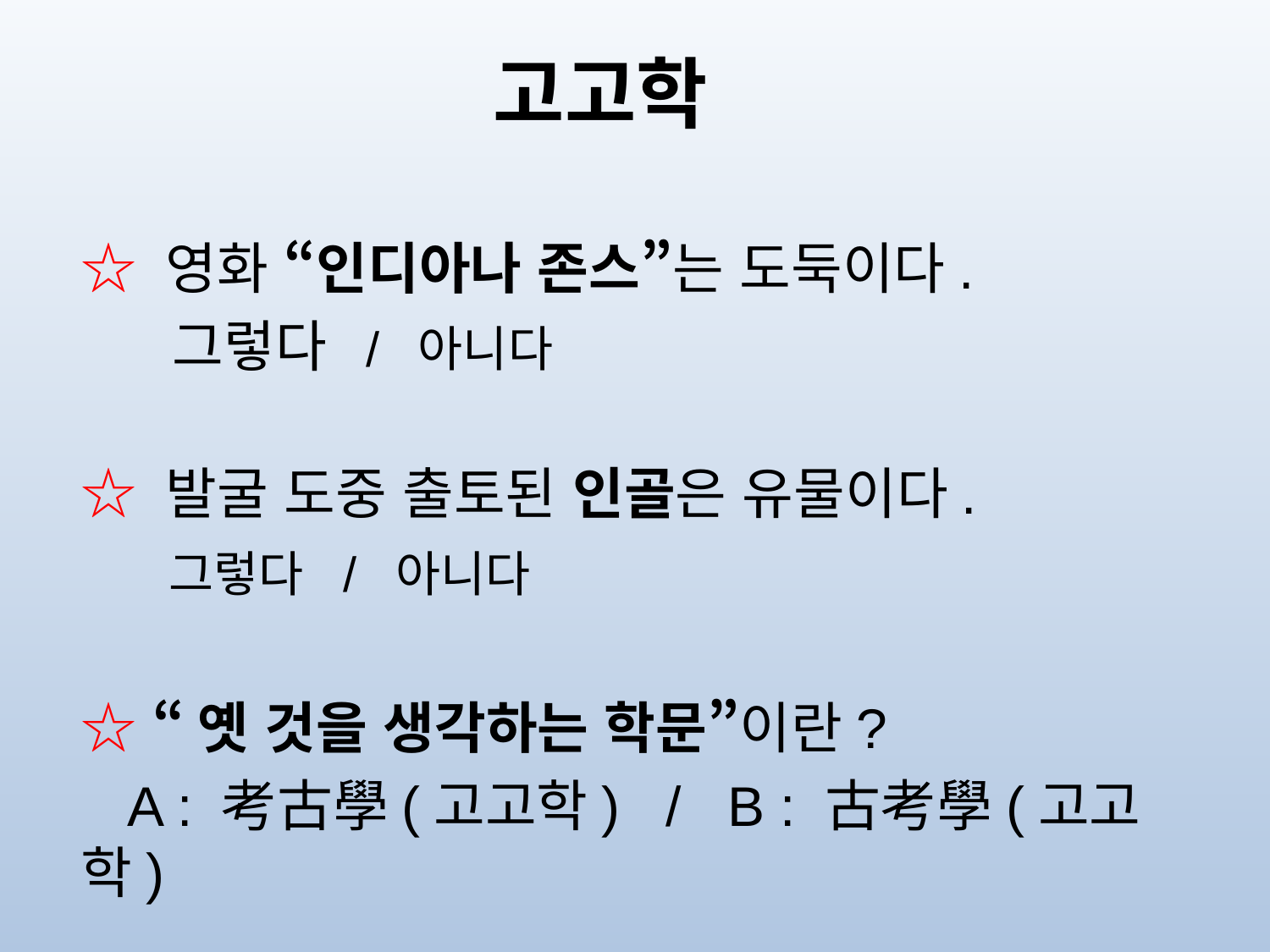

# 고고학
☆ 영화 “인디아나 존스”는 도둑이다.
     그렇다  /  아니다

☆ 발굴 도중 출토된 인골은 유물이다.
     그렇다  /  아니다

☆ “옛 것을 생각하는 학문”이란?
   A : 考古學(고고학)   /   B : 古考學(고고학)